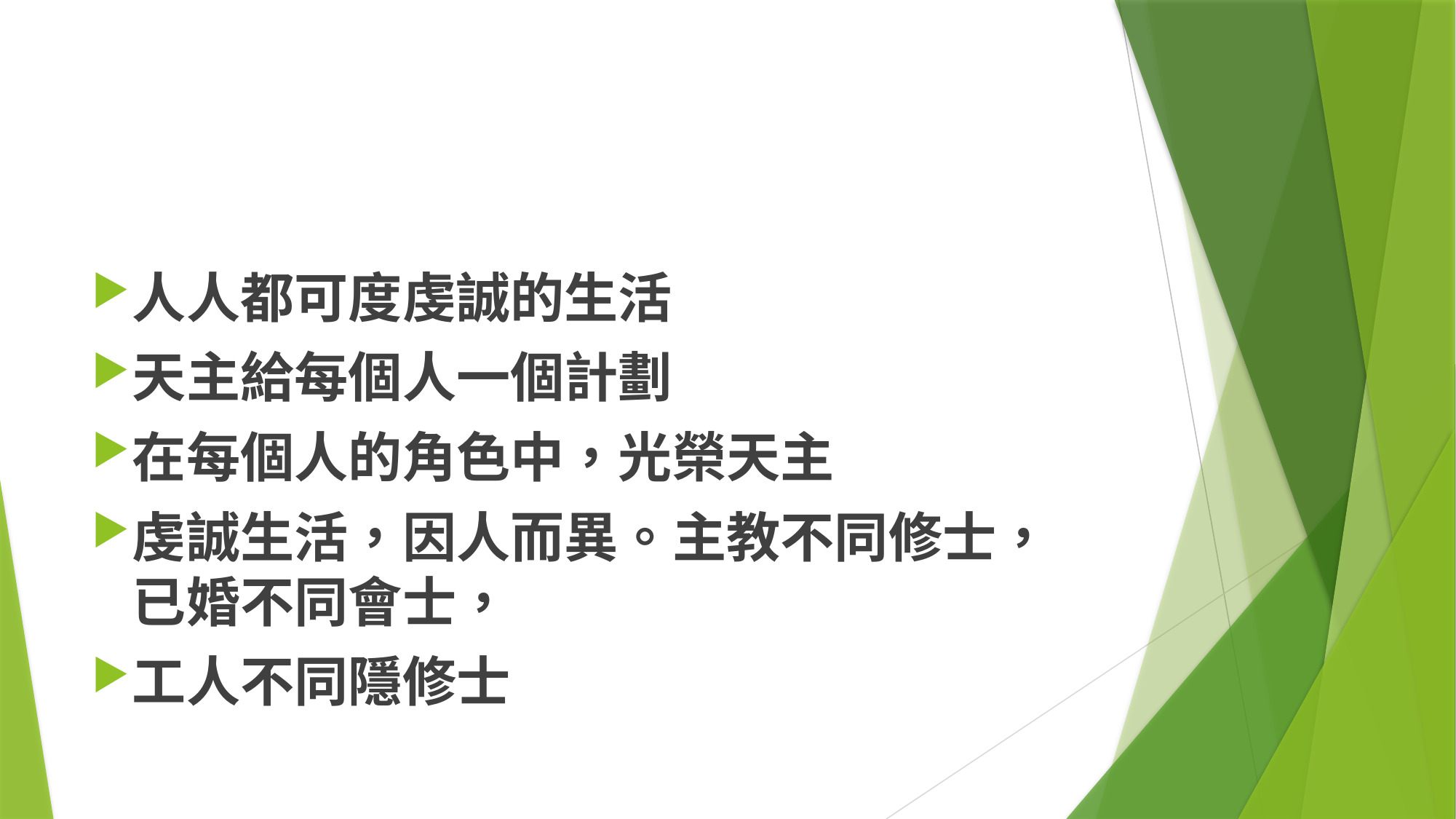

#
人人都可度虔誠的生活
天主給每個人一個計劃
在每個人的角色中，光榮天主
虔誠生活，因人而異。主教不同修士，已婚不同會士，
工人不同隱修士